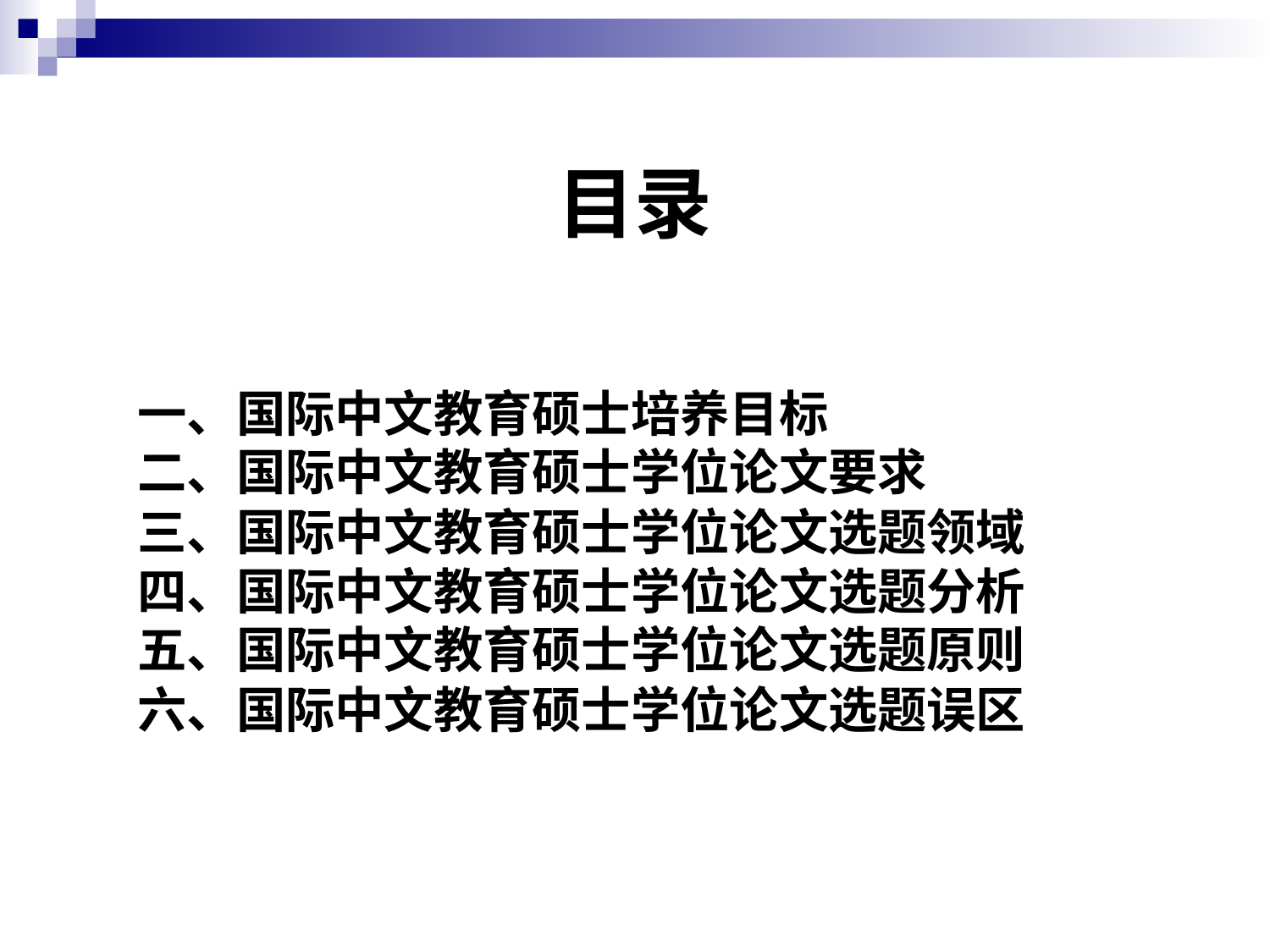

# 目录
一、国际中文教育硕士培养目标
二、国际中文教育硕士学位论文要求
三、国际中文教育硕士学位论文选题领域
四、国际中文教育硕士学位论文选题分析
五、国际中文教育硕士学位论文选题原则
六、国际中文教育硕士学位论文选题误区